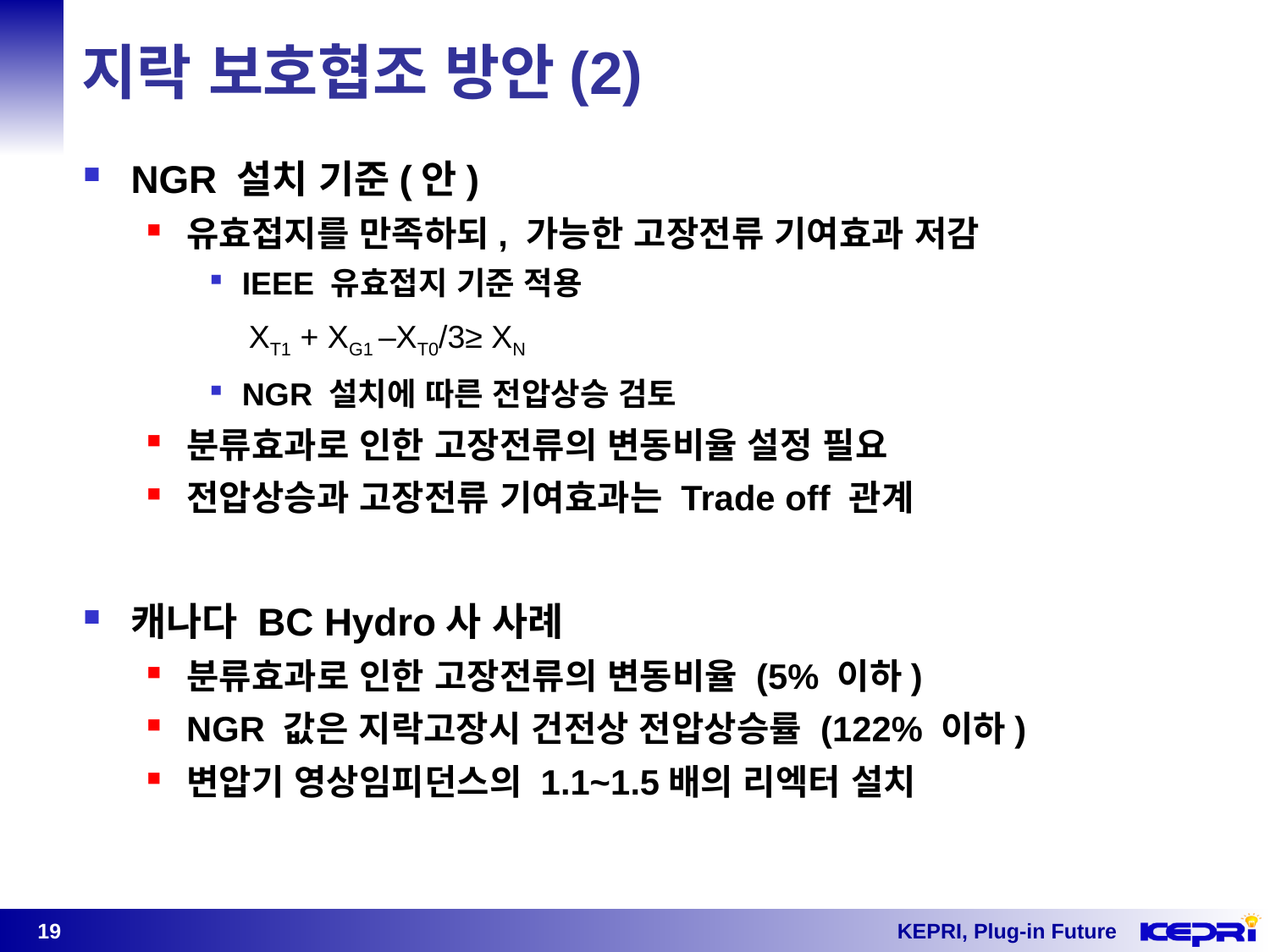

지락 보호협조 방안(2)
NGR 설치 기준(안)
유효접지를 만족하되, 가능한 고장전류 기여효과 저감
IEEE 유효접지 기준 적용

NGR 설치에 따른 전압상승 검토
분류효과로 인한 고장전류의 변동비율 설정 필요
전압상승과 고장전류 기여효과는 Trade off 관계

캐나다 BC Hydro사 사례
분류효과로 인한 고장전류의 변동비율 (5% 이하)
NGR 값은 지락고장시 건전상 전압상승률 (122% 이하)
변압기 영상임피던스의 1.1~1.5배의 리엑터 설치

XT1 + XG1 –XT0/3≥ XN